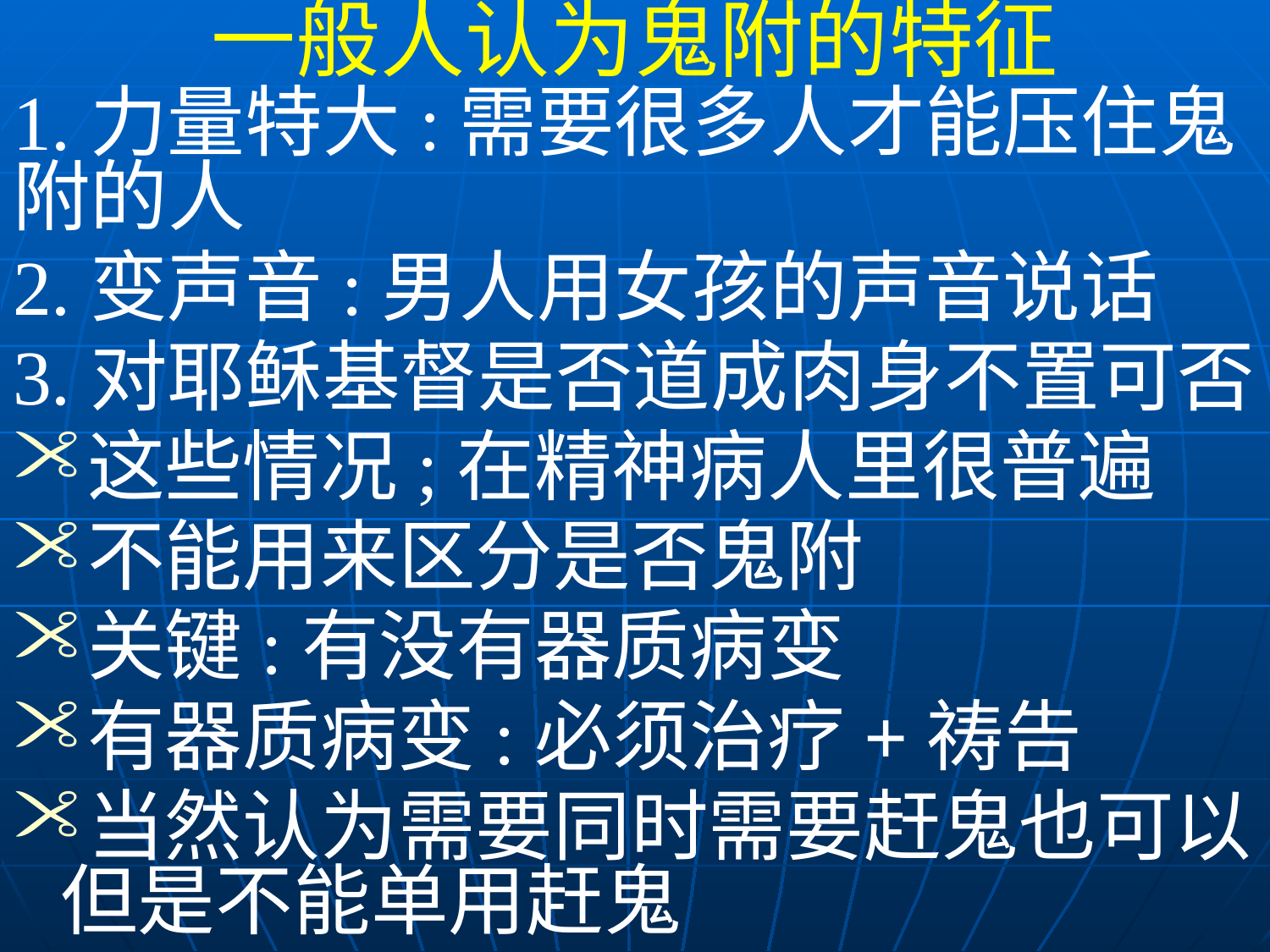

一般人认为鬼附的特征
1.力量特大:需要很多人才能压住鬼附的人
2.变声音:男人用女孩的声音说话
3.对耶稣基督是否道成肉身不置可否
这些情况;在精神病人里很普遍
不能用来区分是否鬼附
关键:有没有器质病变
有器质病变:必须治疗+祷告
当然认为需要同时需要赶鬼也可以;但是不能单用赶鬼